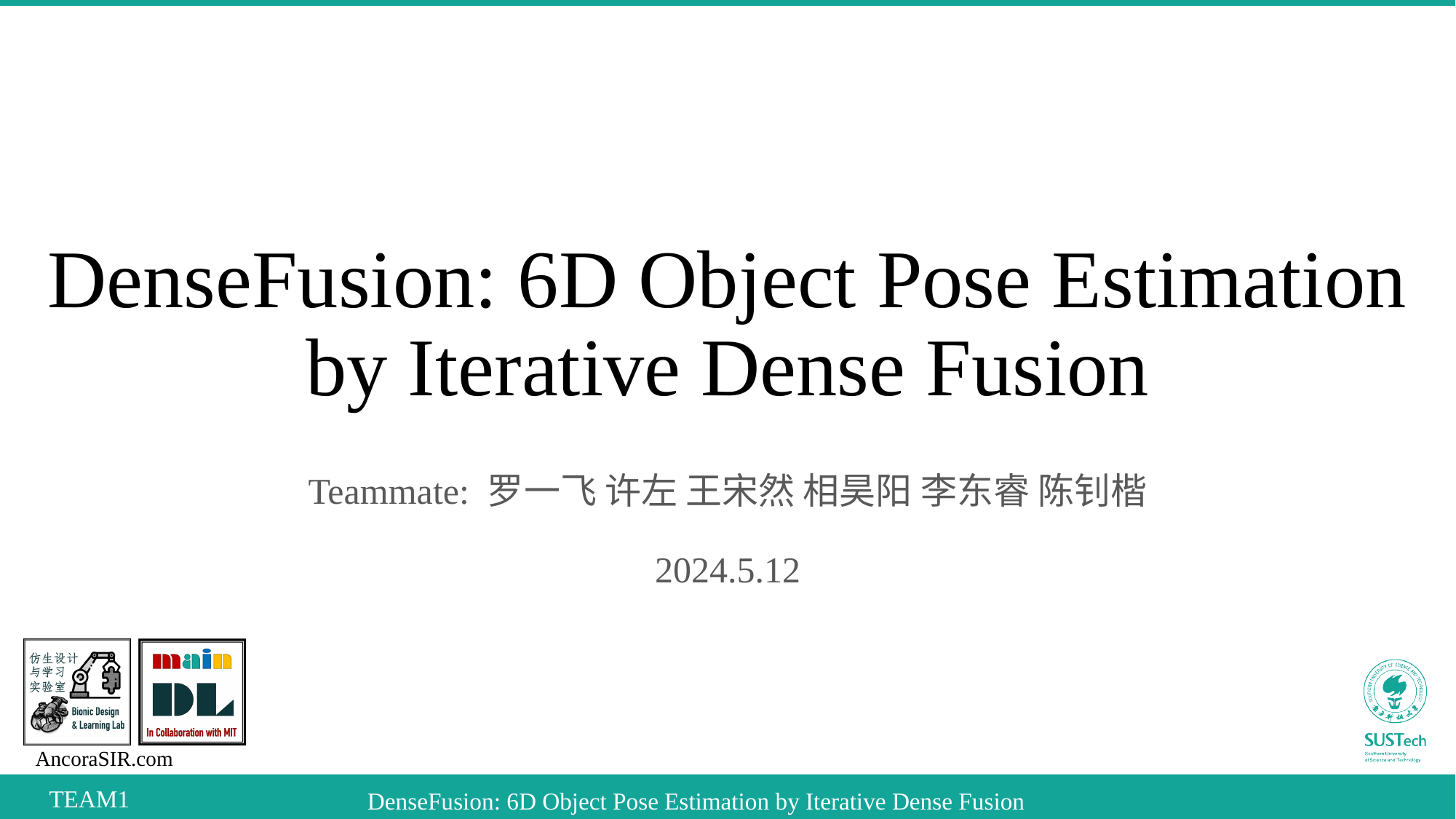

# DenseFusion: 6D Object Pose Estimation by Iterative Dense Fusion
Grasping:
Teammate: 罗一飞 许左 王宋然 相昊阳 李东睿 陈钊楷

2024.5.12
TEAM1
DenseFusion: 6D Object Pose Estimation by Iterative Dense Fusion